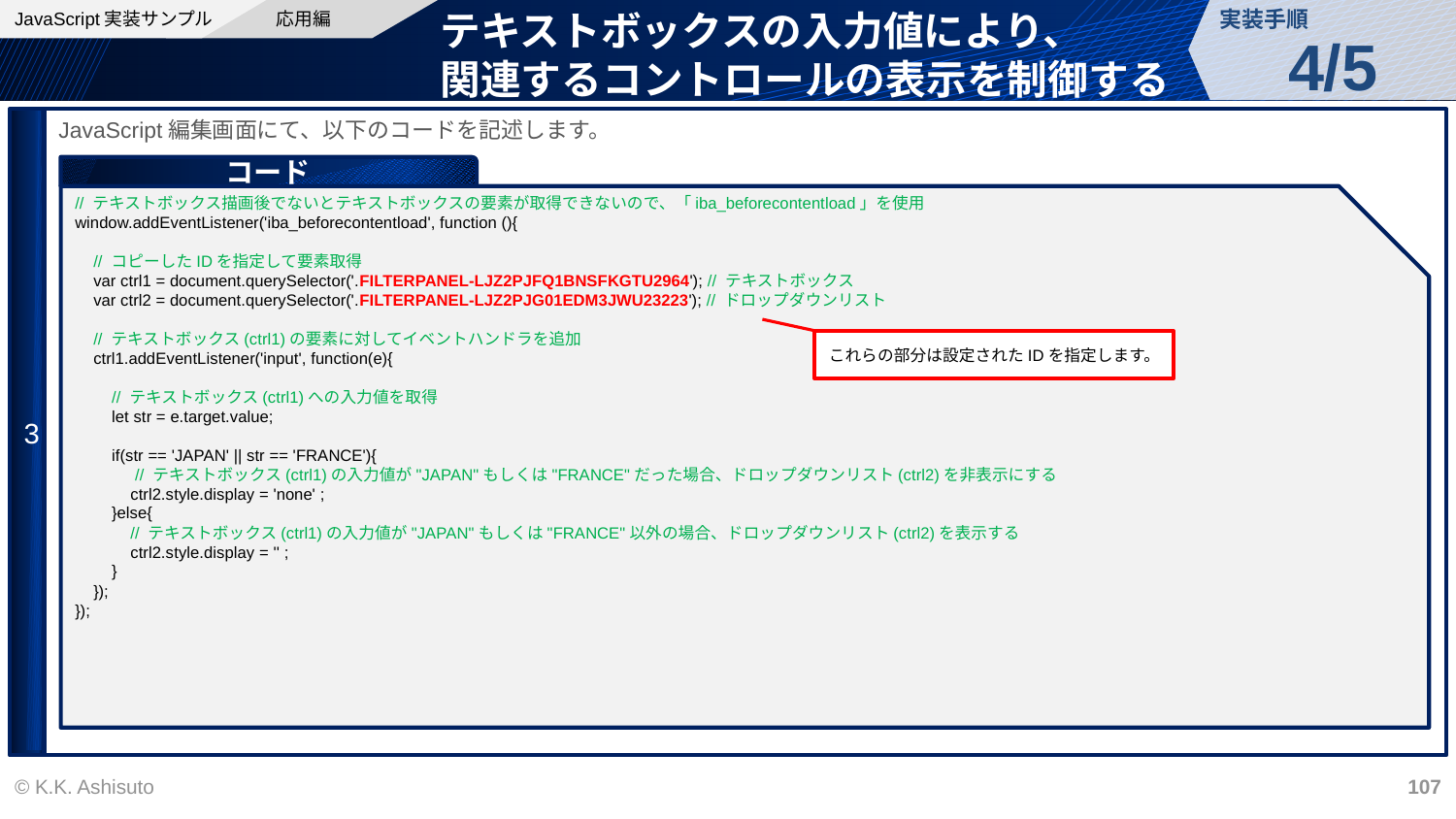

応用編
実装手順
JavaScript実装サンプル
 テキストボックスの入力値により、
 関連するコントロールの表示を制御する

4/5
3

JavaScript編集画面にて、以下のコードを記述します。
コード

// テキストボックス描画後でないとテキストボックスの要素が取得できないので、「iba_beforecontentload」を使用
window.addEventListener('iba_beforecontentload', function (){

    // コピーしたIDを指定して要素取得
    var ctrl1 = document.querySelector('.FILTERPANEL-LJZ2PJFQ1BNSFKGTU2964'); // テキストボックス
    var ctrl2 = document.querySelector('.FILTERPANEL-LJZ2PJG01EDM3JWU23223'); // ドロップダウンリスト

    // テキストボックス(ctrl1)の要素に対してイベントハンドラを追加
    ctrl1.addEventListener('input', function(e){

        // テキストボックス(ctrl1)への入力値を取得
        let str = e.target.value;

        if(str == 'JAPAN' || str == 'FRANCE'){
             // テキストボックス(ctrl1)の入力値が"JAPAN"もしくは"FRANCE"だった場合、ドロップダウンリスト(ctrl2)を非表示にする
            ctrl2.style.display = 'none' ;
        }else{
            // テキストボックス(ctrl1)の入力値が"JAPAN"もしくは"FRANCE"以外の場合、ドロップダウンリスト(ctrl2)を表示する
            ctrl2.style.display = '' ;
        }
    });
});
これらの部分は設定されたIDを指定します。
© K.K. Ashisuto
107